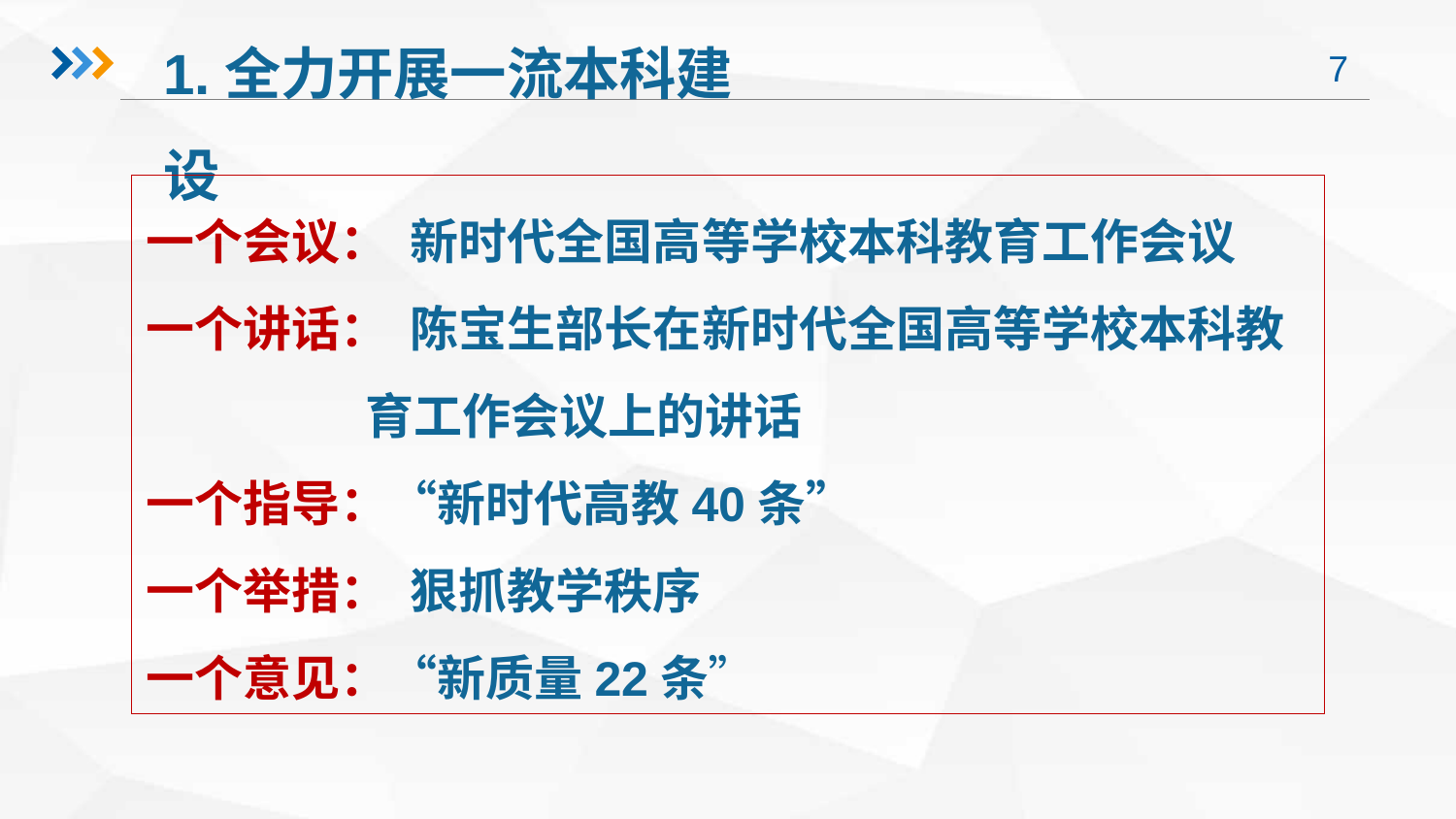

1.全力开展一流本科建设
一个会议：  新时代全国高等学校本科教育工作会议
一个讲话：  陈宝生部长在新时代全国高等学校本科教
                   育工作会议上的讲话
一个指导：“新时代高教40条”
一个举措：  狠抓教学秩序
一个意见：“新质量22条”